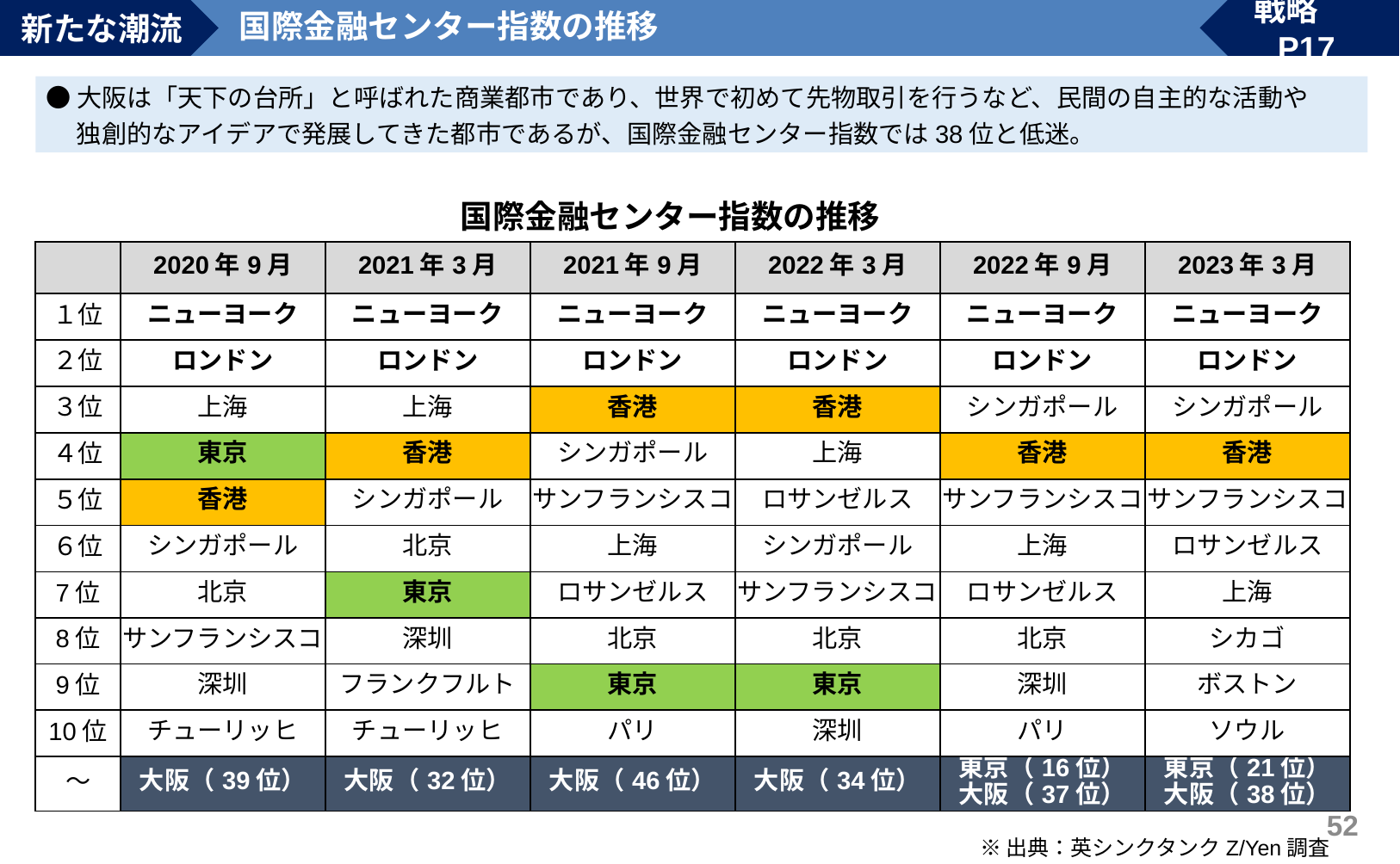

新たな潮流
国際金融センター指数の推移
戦略　P17
●大阪は「天下の台所」と呼ばれた商業都市であり、世界で初めて先物取引を行うなど、民間の自主的な活動や
　 独創的なアイデアで発展してきた都市であるが、国際金融センター指数では38位と低迷。
国際金融センター指数の推移
|  | 2020年9月 | 2021年3月 | 2021年9月 | 2022年3月 | 2022年9月 | 2023年3月 |
| --- | --- | --- | --- | --- | --- | --- |
| １位 | ニューヨーク | ニューヨーク | ニューヨーク | ニューヨーク | ニューヨーク | ニューヨーク |
| ２位 | ロンドン | ロンドン | ロンドン | ロンドン | ロンドン | ロンドン |
| ３位 | 上海 | 上海 | 香港 | 香港 | シンガポール | シンガポール |
| ４位 | 東京 | 香港 | シンガポール | 上海 | 香港 | 香港 |
| ５位 | 香港 | シンガポール | サンフランシスコ | ロサンゼルス | サンフランシスコ | サンフランシスコ |
| ６位 | シンガポール | 北京 | 上海 | シンガポール | 上海 | ロサンゼルス |
| 7位 | 北京 | 東京 | ロサンゼルス | サンフランシスコ | ロサンゼルス | 上海 |
| 8位 | サンフランシスコ | 深圳 | 北京 | 北京 | 北京 | シカゴ |
| 9位 | 深圳 | フランクフルト | 東京 | 東京 | 深圳 | ボストン |
| 10位 | チューリッヒ | チューリッヒ | パリ | 深圳 | パリ | ソウル |
| ～ | 大阪（39位） | 大阪（32位） | 大阪（46位） | 大阪（34位） | 東京（16位） 大阪（37位） | 東京（21位） 大阪（38位） |
52
※出典：英シンクタンクZ/Yen調査